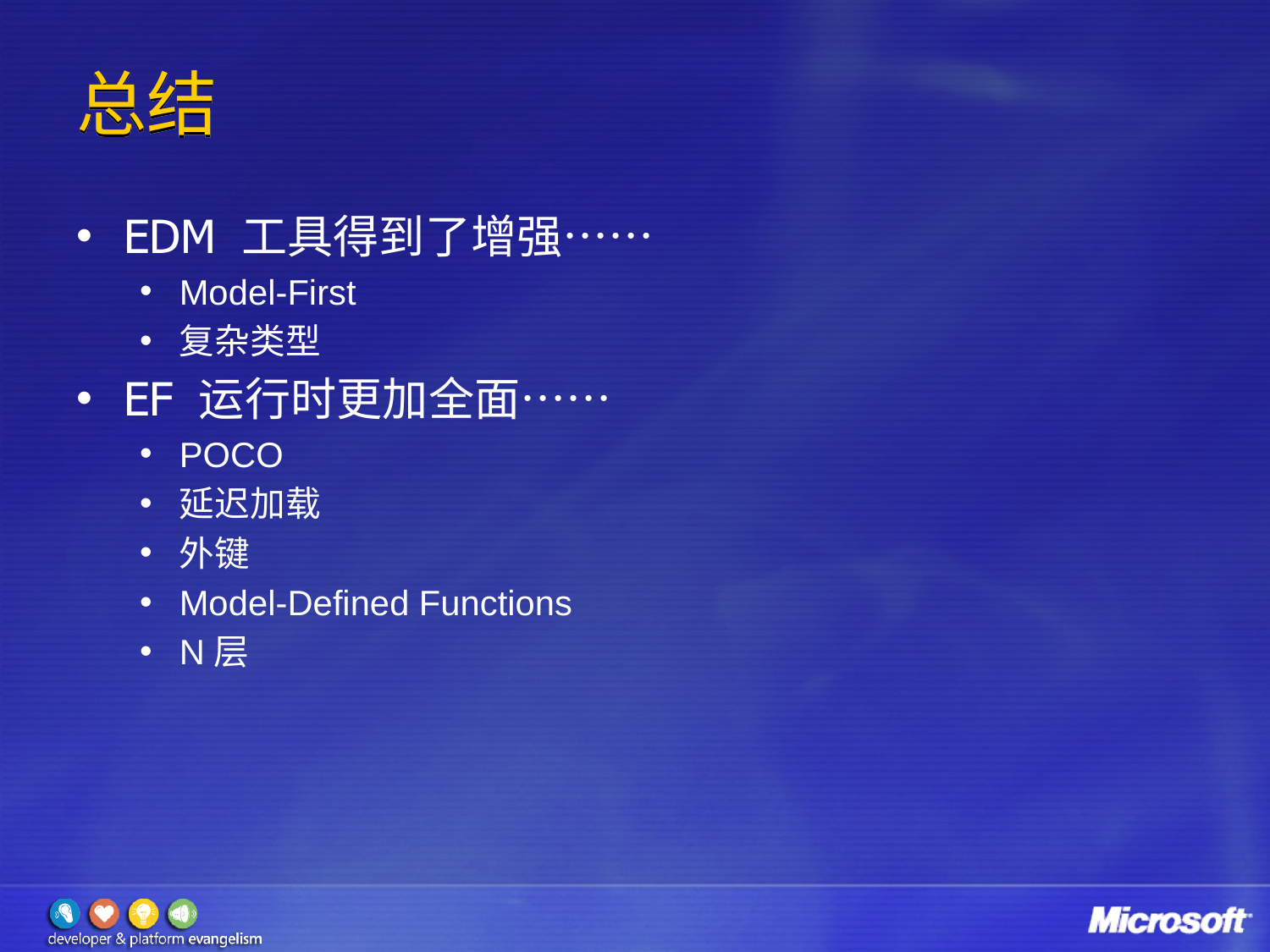

# 总结
EDM 工具得到了增强……
Model-First
复杂类型
EF 运行时更加全面……
POCO
延迟加载
外键
Model-Defined Functions
N层